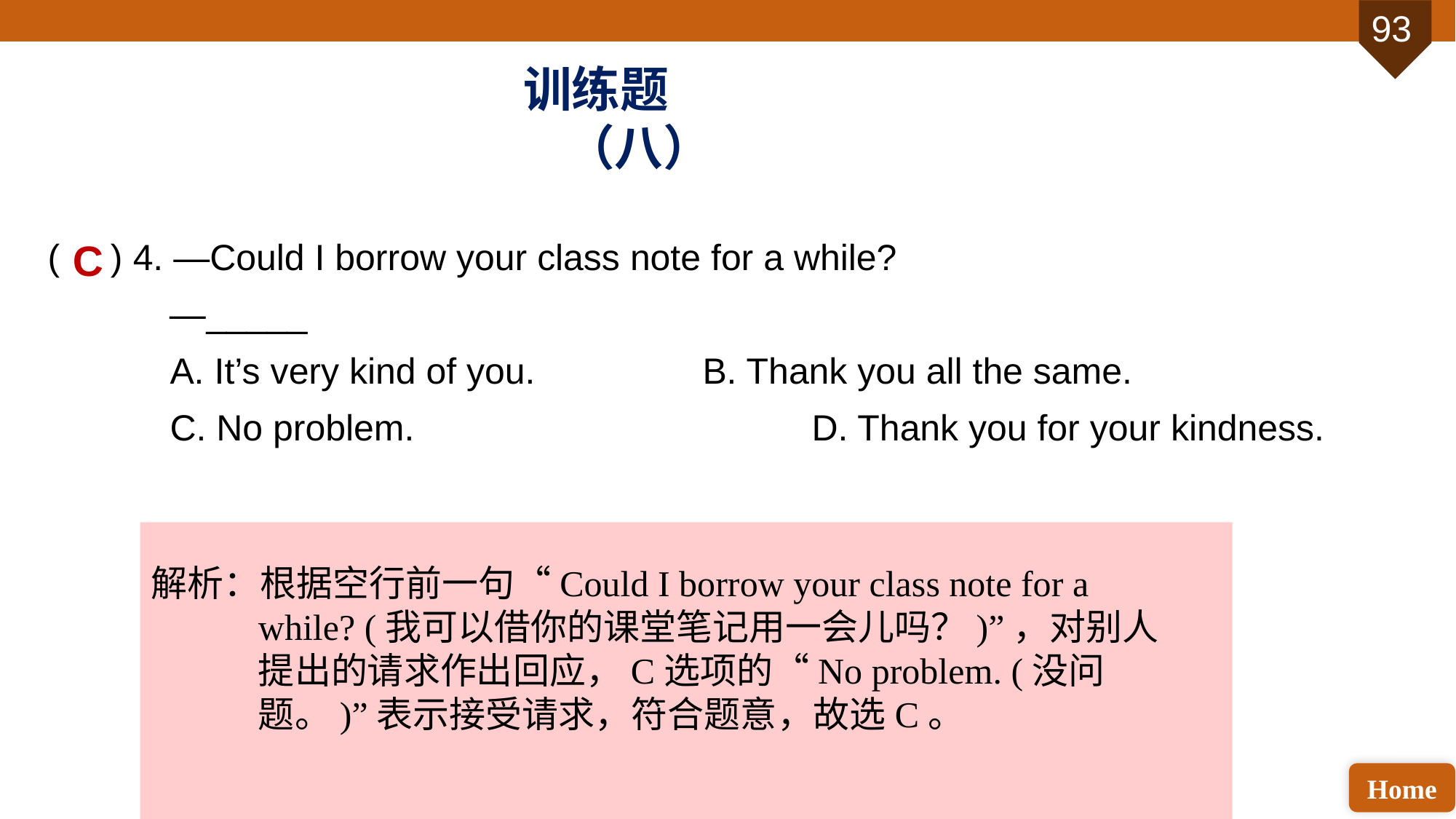

训练题（八）
(     ) 4. —Could I borrow your class note for a while?
            —_____
            A. It’s very kind of you. 		B. Thank you all the same.
            C. No problem. 				D. Thank you for your kindness.
C

解析：根据空行前一句“Could I borrow your class note for a while? (我可以借你的课堂笔记用一会儿吗？)”，对别人提出的请求作出回应，C选项的“No problem. (没问题。)”表示接受请求，符合题意，故选C。